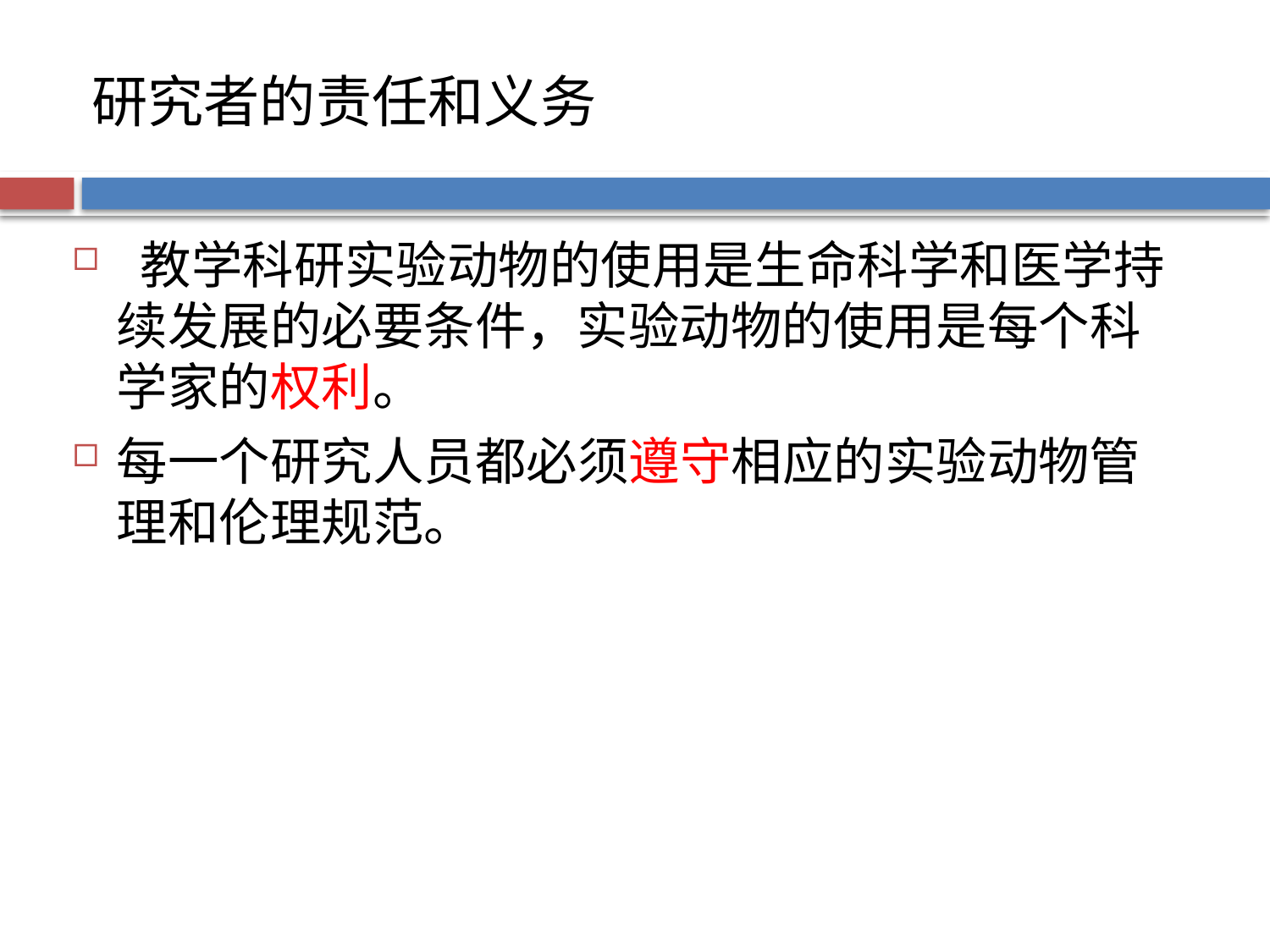

# 研究者的责任和义务
 教学科研实验动物的使用是生命科学和医学持续发展的必要条件，实验动物的使用是每个科学家的权利。
每一个研究人员都必须遵守相应的实验动物管理和伦理规范。